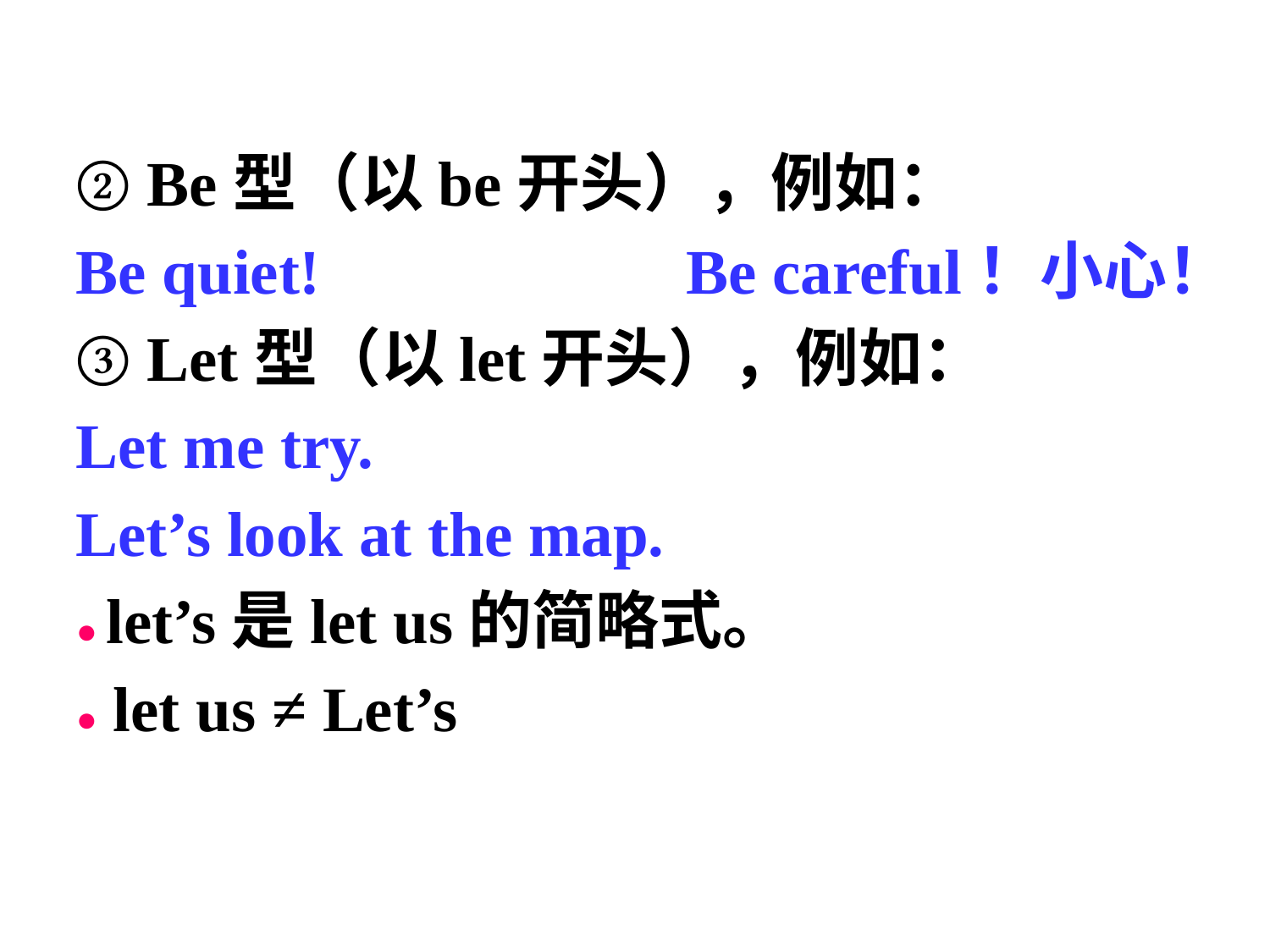

② Be型（以be开头），例如：
Be quiet!                       Be careful！小心！
③ Let型（以let开头），例如：
Let me try.
Let’s look at the map.
● let’s是let us的简略式。
● let us ≠ Let’s